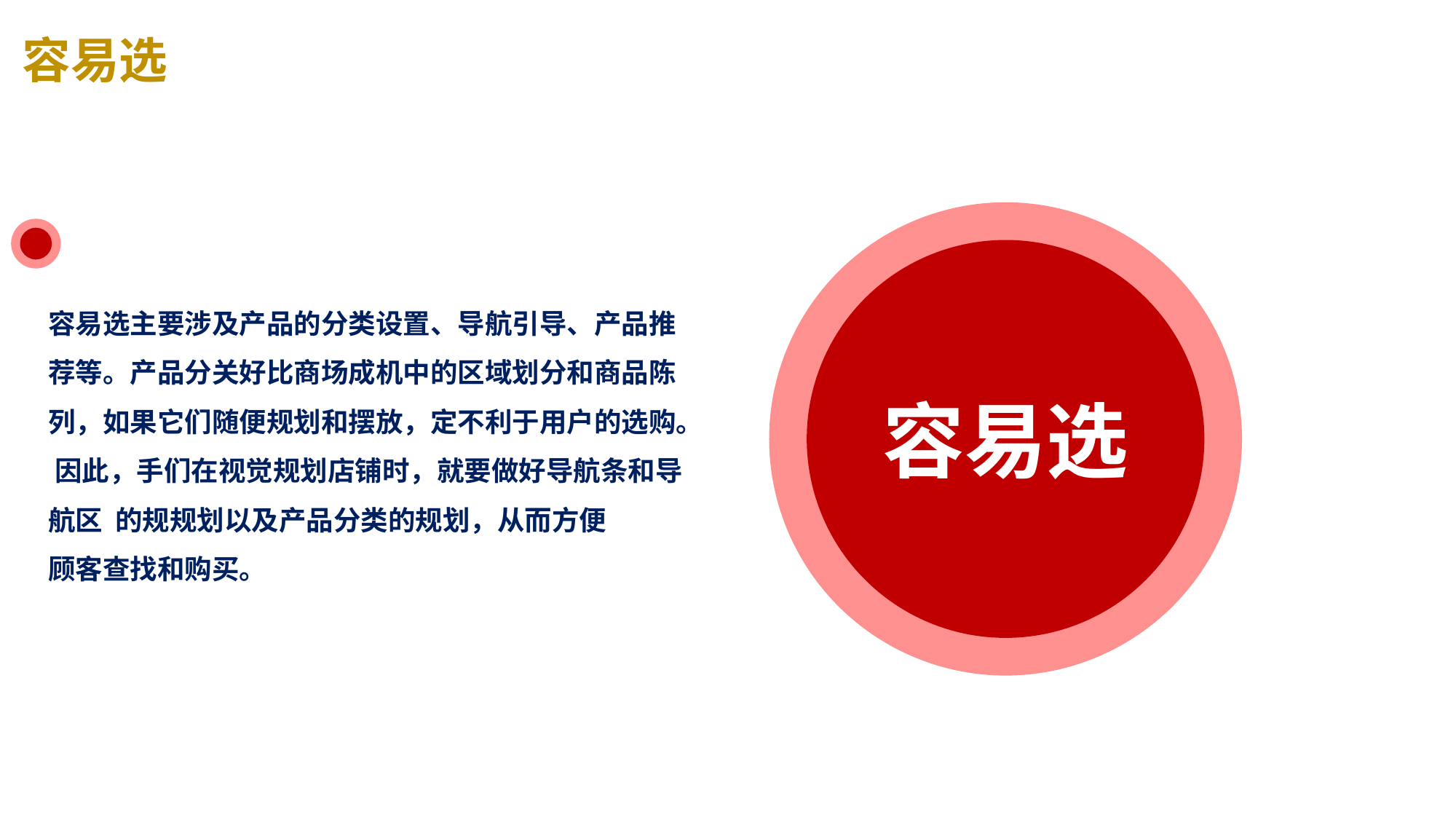

容易选

容易选
容易选主要涉及产品的分类设置、导航引导、产品推荐等。产品分关好比商场成机中的区域划分和商品陈列，如果它们随便规划和摆放，定不利于用户的选购。 因此，手们在视觉规划店铺时，就要做好导航条和导航区  的规规划以及产品分类的规划，从而方便
顾客查找和购买。
目录